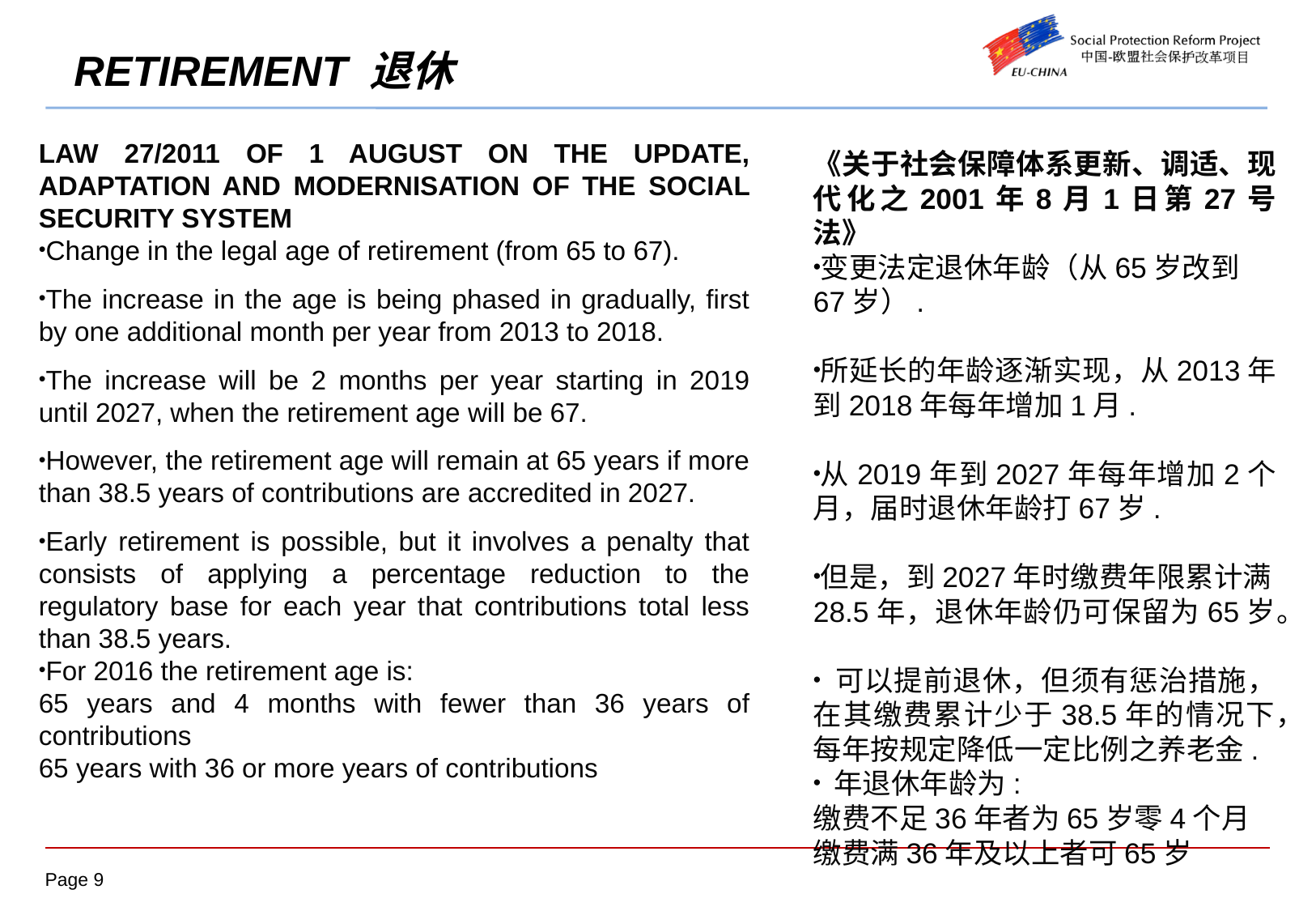

# RETIREMENT 退休
LAW 27/2011 OF 1 AUGUST ON THE UPDATE, ADAPTATION AND MODERNISATION OF THE SOCIAL SECURITY SYSTEM
Change in the legal age of retirement (from 65 to 67).

The increase in the age is being phased in gradually, first by one additional month per year from 2013 to 2018.

The increase will be 2 months per year starting in 2019 until 2027, when the retirement age will be 67.

However, the retirement age will remain at 65 years if more than 38.5 years of contributions are accredited in 2027.

Early retirement is possible, but it involves a penalty that consists of applying a percentage reduction to the regulatory base for each year that contributions total less than 38.5 years.
For 2016 the retirement age is:
65 years and 4 months with fewer than 36 years of contributions
65 years with 36 or more years of contributions

《关于社会保障体系更新、调适、现代化之2001年8月1日第27号法》
变更法定退休年龄（从65岁改到67岁）.

所延长的年龄逐渐实现，从2013年到2018年每年增加1月.

从2019年到2027年每年增加2个月，届时退休年龄打67岁.

但是，到2027年时缴费年限累计满28.5年，退休年龄仍可保留为65岁。

 可以提前退休，但须有惩治措施，在其缴费累计少于38.5年的情况下，每年按规定降低一定比例之养老金.
 年退休年龄为:
缴费不足36年者为65岁零4个月
缴费满36年及以上者可65岁